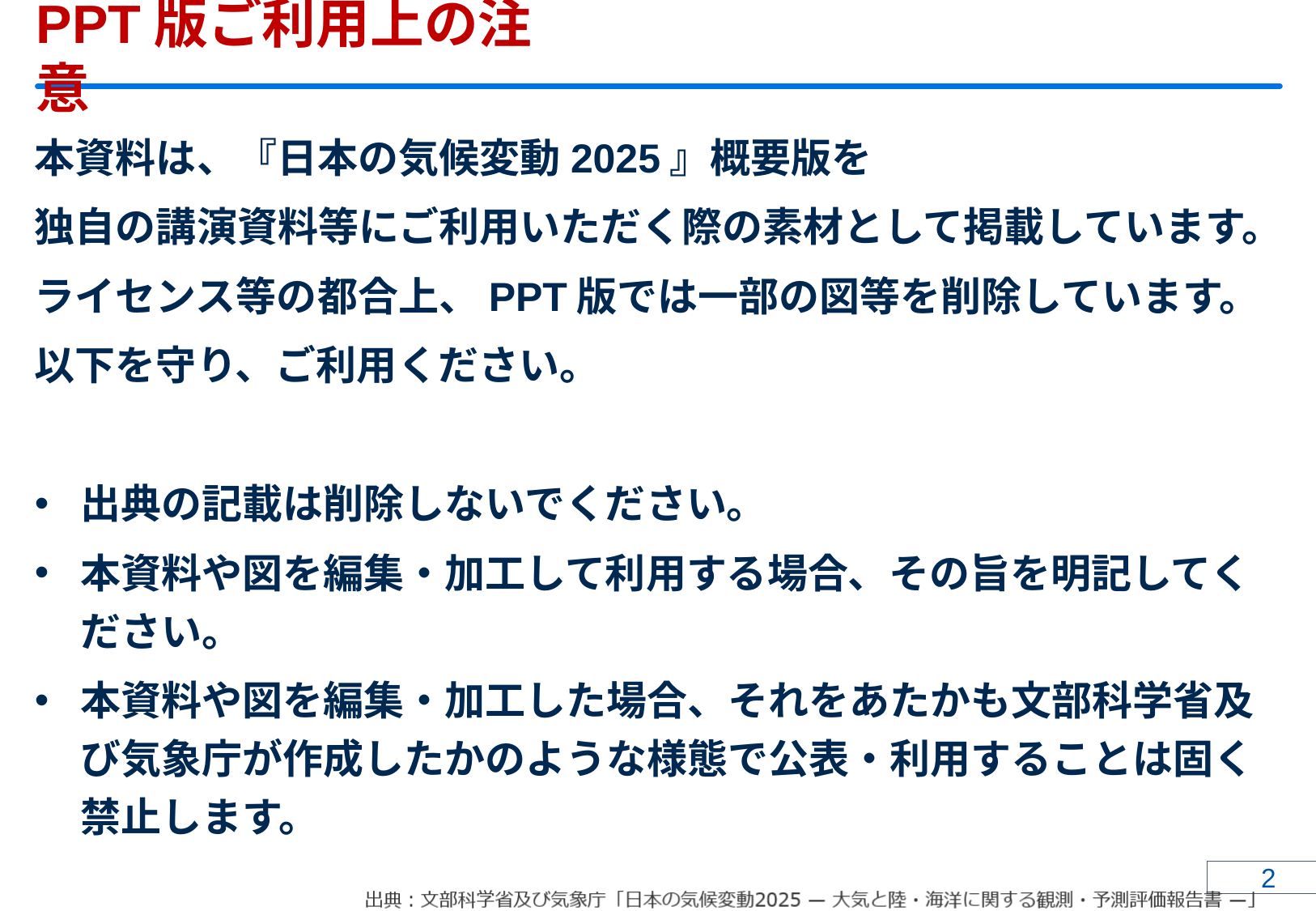

# PPT版ご利用上の注意
本資料は、『日本の気候変動2025』概要版を
独自の講演資料等にご利用いただく際の素材として掲載しています。
ライセンス等の都合上、PPT版では一部の図等を削除しています。
以下を守り、ご利用ください。

出典の記載は削除しないでください。
本資料や図を編集・加工して利用する場合、その旨を明記してください。
本資料や図を編集・加工した場合、それをあたかも文部科学省及び気象庁が作成したかのような様態で公表・利用することは固く禁止します。